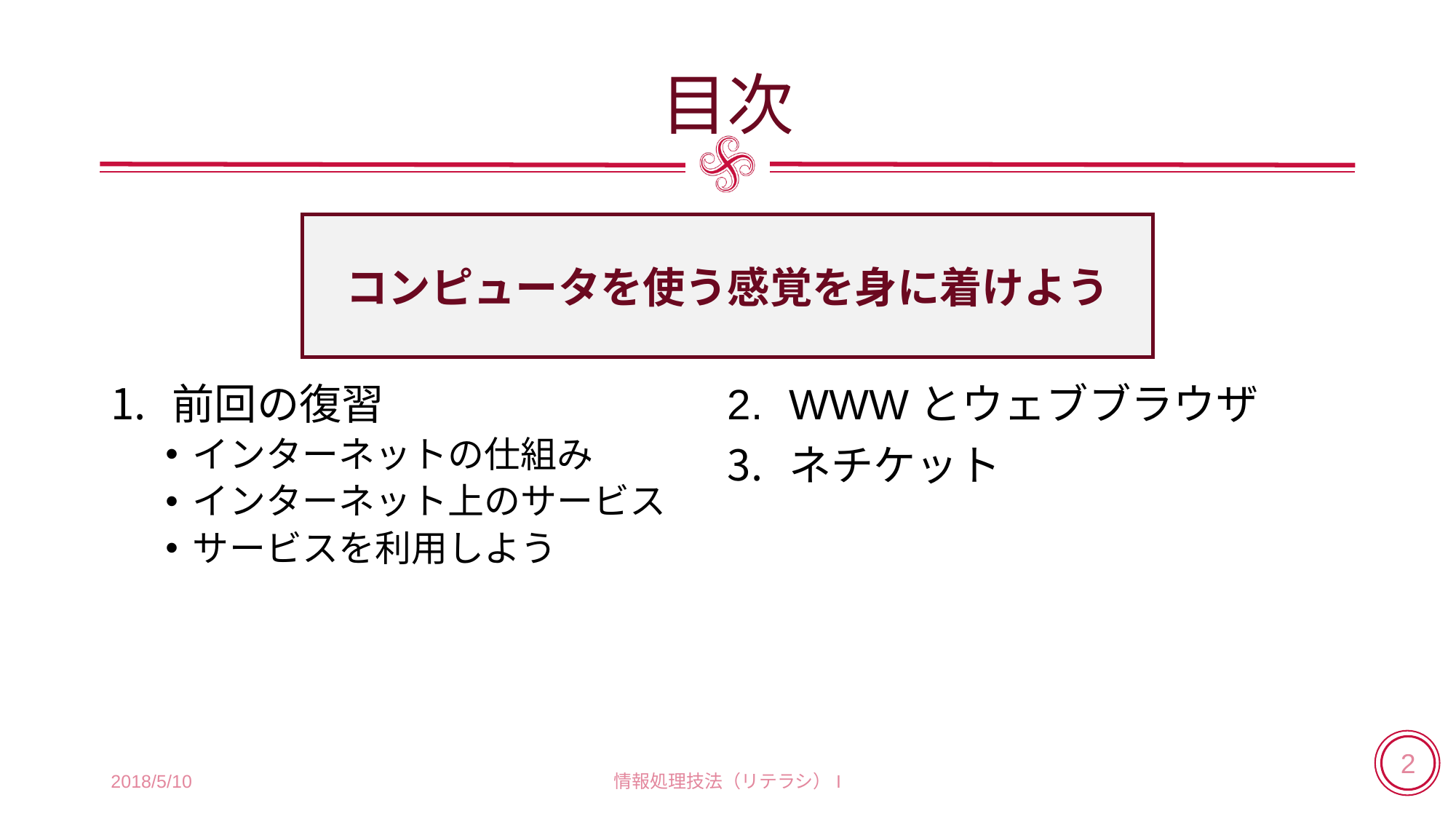

# 目次
コンピュータを使う感覚を身に着けよう
前回の復習
インターネットの仕組み
インターネット上のサービス
サービスを利用しよう

WWWとウェブブラウザ
ネチケット
2018/5/10
情報処理技法（リテラシ）I